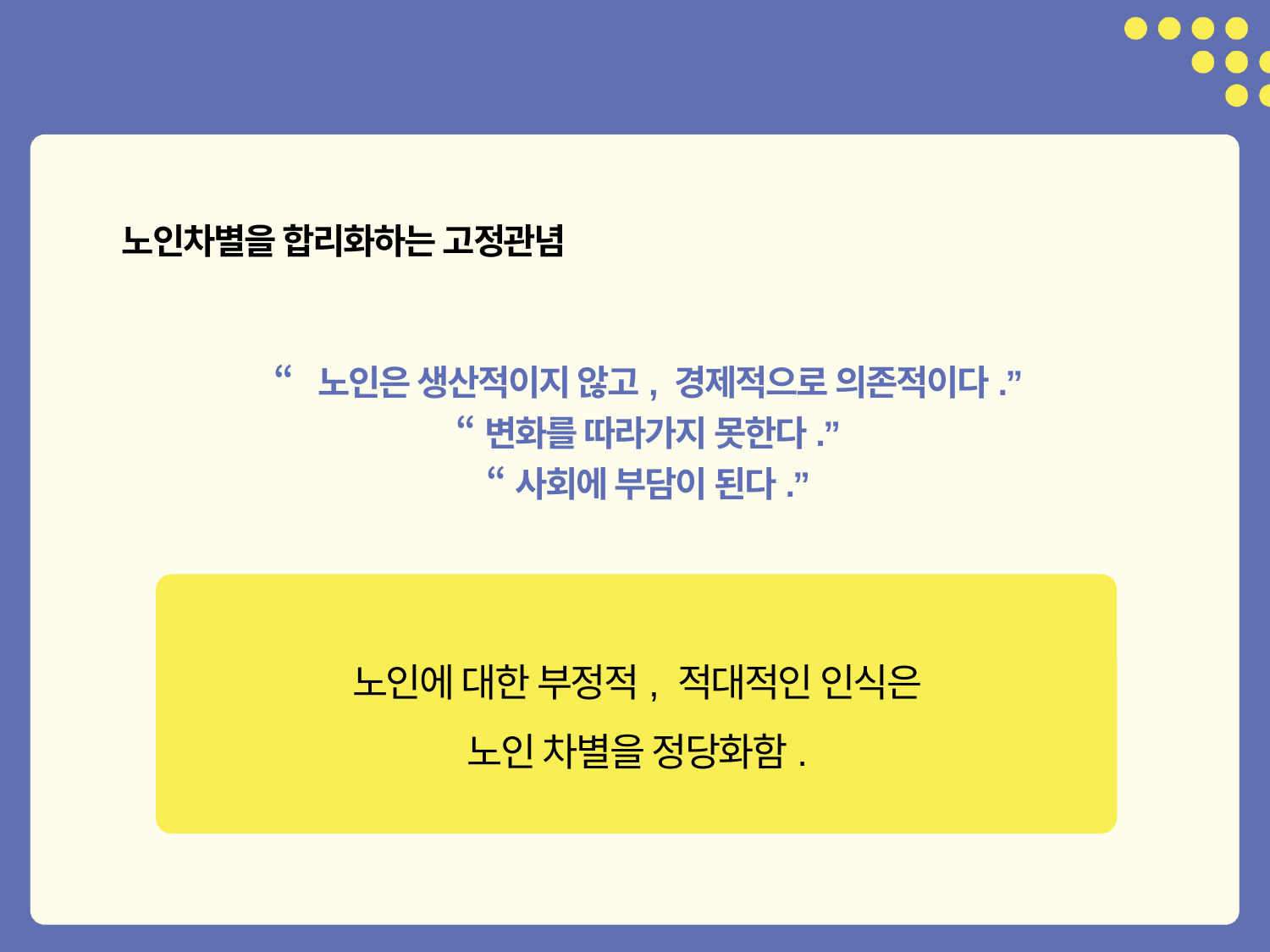

노인차별을 합리화하는 고정관념
“노인은 생산적이지 않고, 경제적으로 의존적이다.”
“변화를 따라가지 못한다.”
“사회에 부담이 된다.”

노인에 대한 부정적, 적대적인 인식은
노인 차별을 정당화함.
19